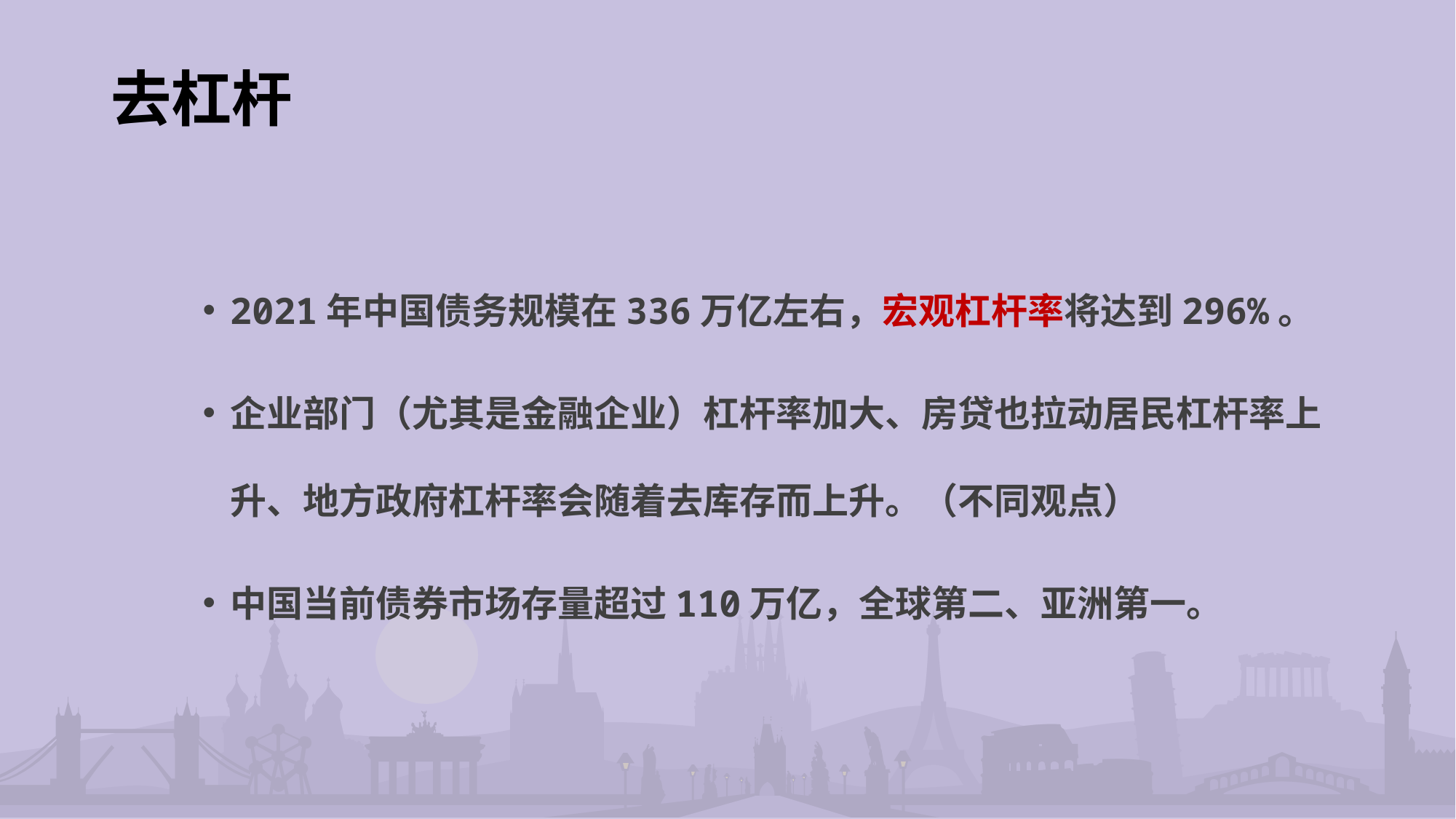

# 去杠杆
2021年中国债务规模在336万亿左右，宏观杠杆率将达到296%。
企业部门（尤其是金融企业）杠杆率加大、房贷也拉动居民杠杆率上升、地方政府杠杆率会随着去库存而上升。（不同观点）
中国当前债券市场存量超过110万亿，全球第二、亚洲第一。